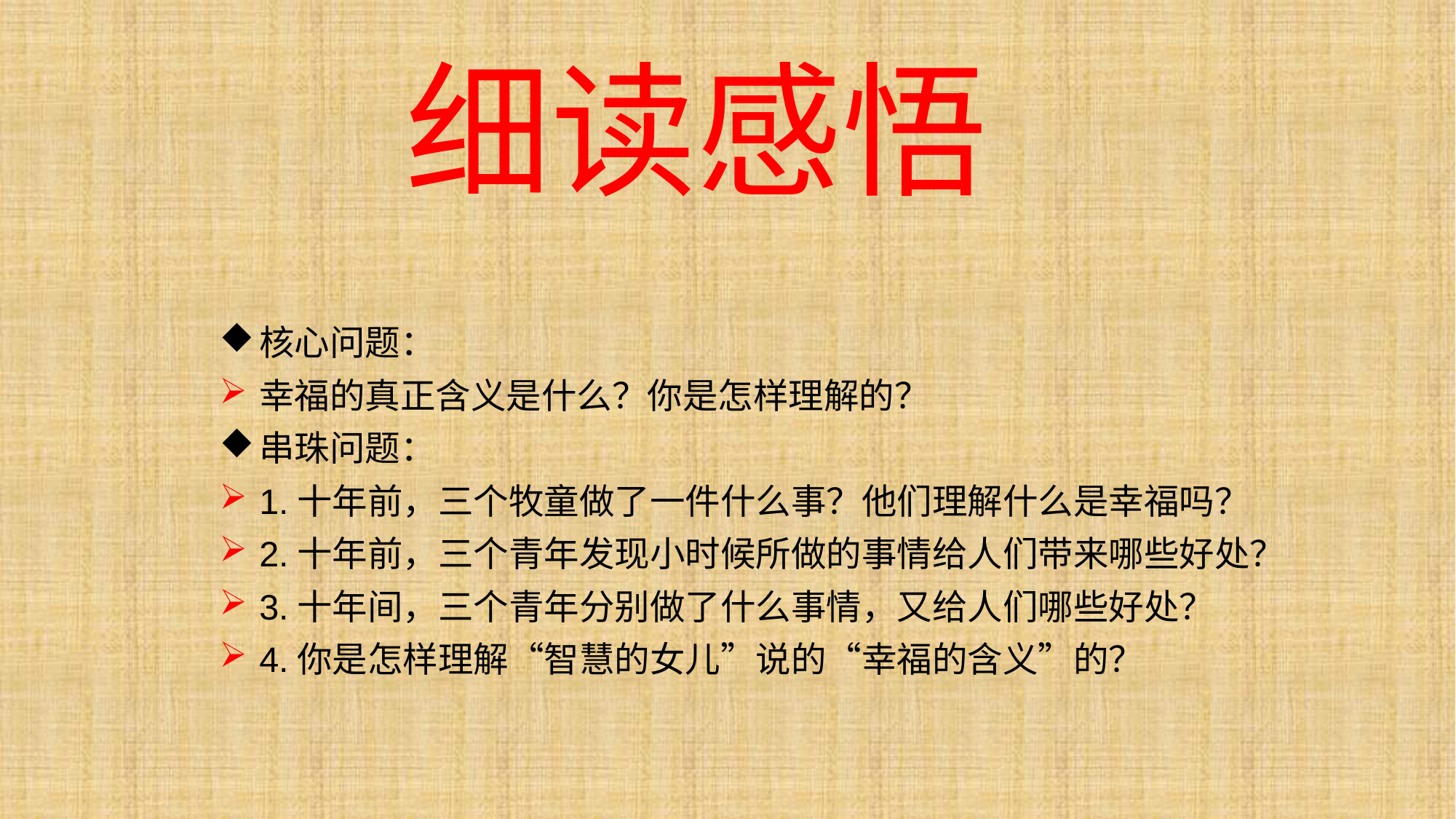

# 细读感悟
核心问题：
幸福的真正含义是什么？你是怎样理解的？
串珠问题：
1.十年前，三个牧童做了一件什么事？他们理解什么是幸福吗？
2.十年前，三个青年发现小时候所做的事情给人们带来哪些好处？
3.十年间，三个青年分别做了什么事情，又给人们哪些好处？
4.你是怎样理解“智慧的女儿”说的“幸福的含义”的？